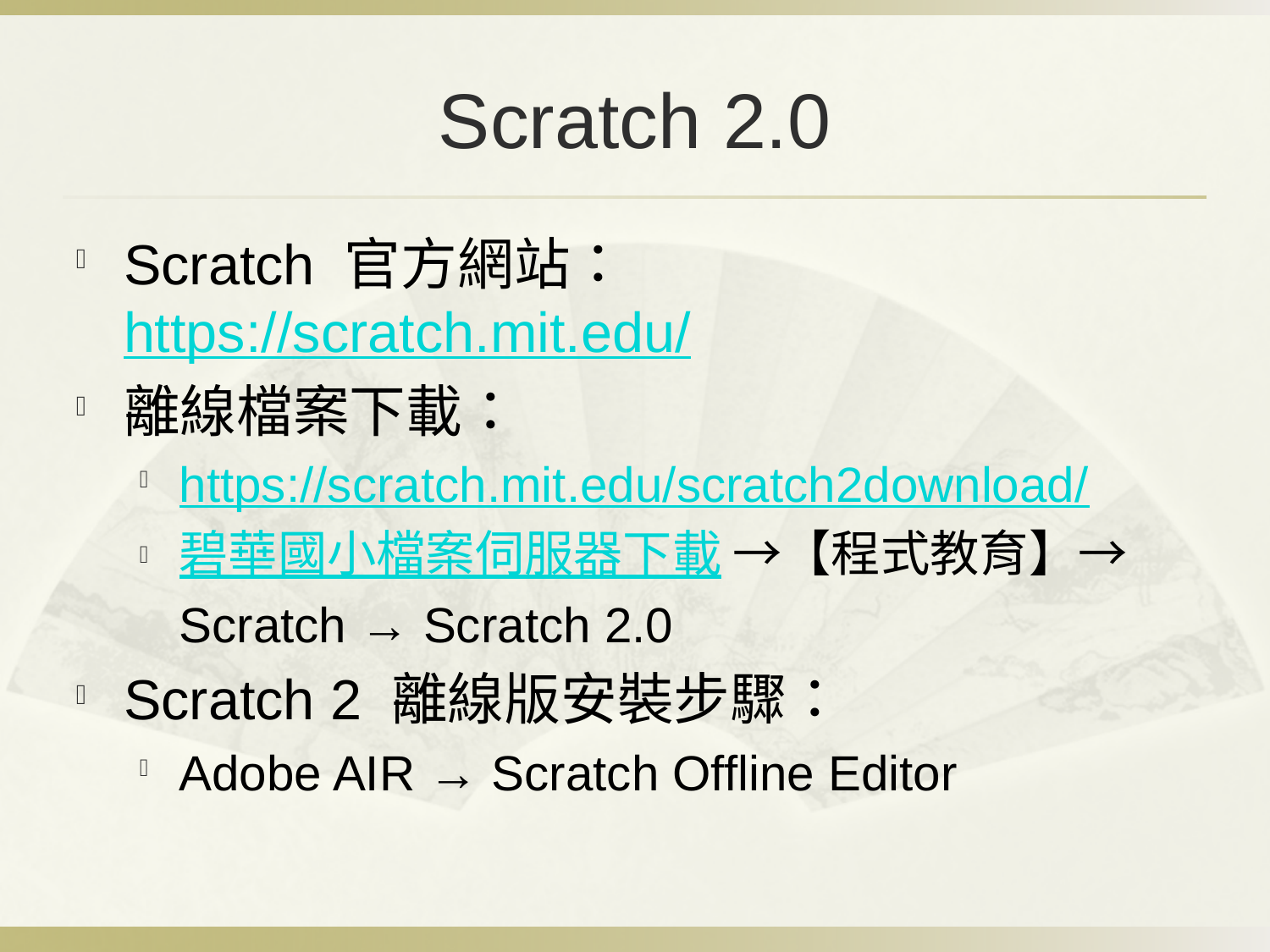

# Scratch 2.0
Scratch 官方網站：https://scratch.mit.edu/
離線檔案下載：
https://scratch.mit.edu/scratch2download/
碧華國小檔案伺服器下載 →【程式教育】→ Scratch → Scratch 2.0
Scratch 2 離線版安裝步驟：
Adobe AIR → Scratch Offline Editor